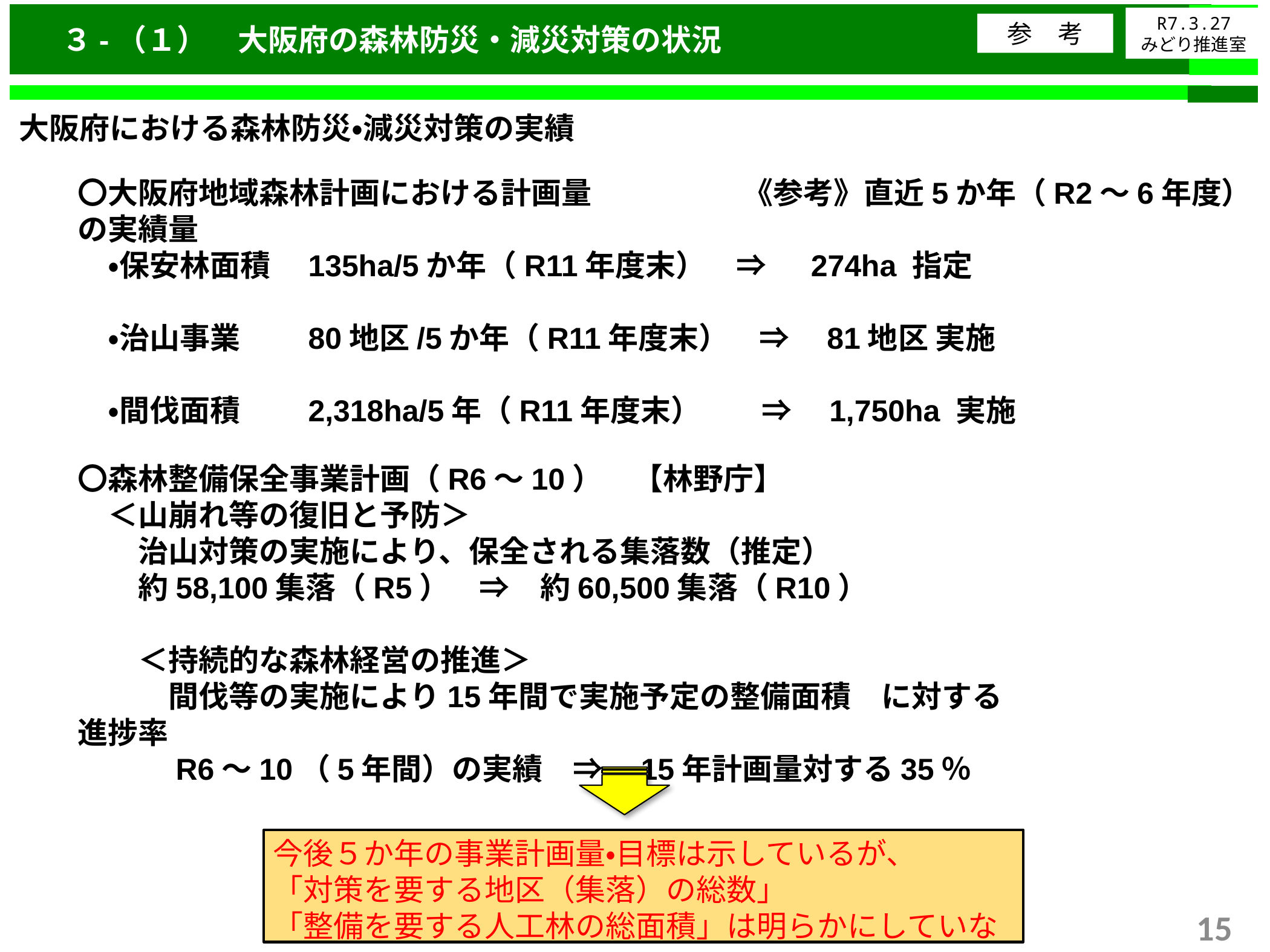

３-（１）　大阪府の森林防災・減災対策の状況

R7.3.27
みどり推進室
事前③
参　考
大阪府における森林防災・減災対策の実績
〇大阪府地域森林計画における計画量　　　　　《参考》直近5か年（R2～6年度）の実績量
　・保安林面積　135ha/5か年（R11年度末）　⇒　 274ha 指定

　・治山事業　　80地区/5か年（R11年度末）　⇒　81地区 実施

　・間伐面積　　2,318ha/5年（R11年度末）　　⇒　1,750ha 実施

〇森林整備保全事業計画（R6～10）　【林野庁】
　＜山崩れ等の復旧と予防＞
　　治山対策の実施により、保全される集落数（推定）
　　約58,100集落（R5）　⇒　約60,500集落（R10）

　　＜持続的な森林経営の推進＞
　　　間伐等の実施により15年間で実施予定の整備面積　に対する進捗率
　　　R6～10（5年間）の実績　⇒　15年計画量対する35％

今後５か年の事業計画量・目標は示しているが、
「対策を要する地区（集落）の総数」
「整備を要する人工林の総面積」は明らかにしていない
15